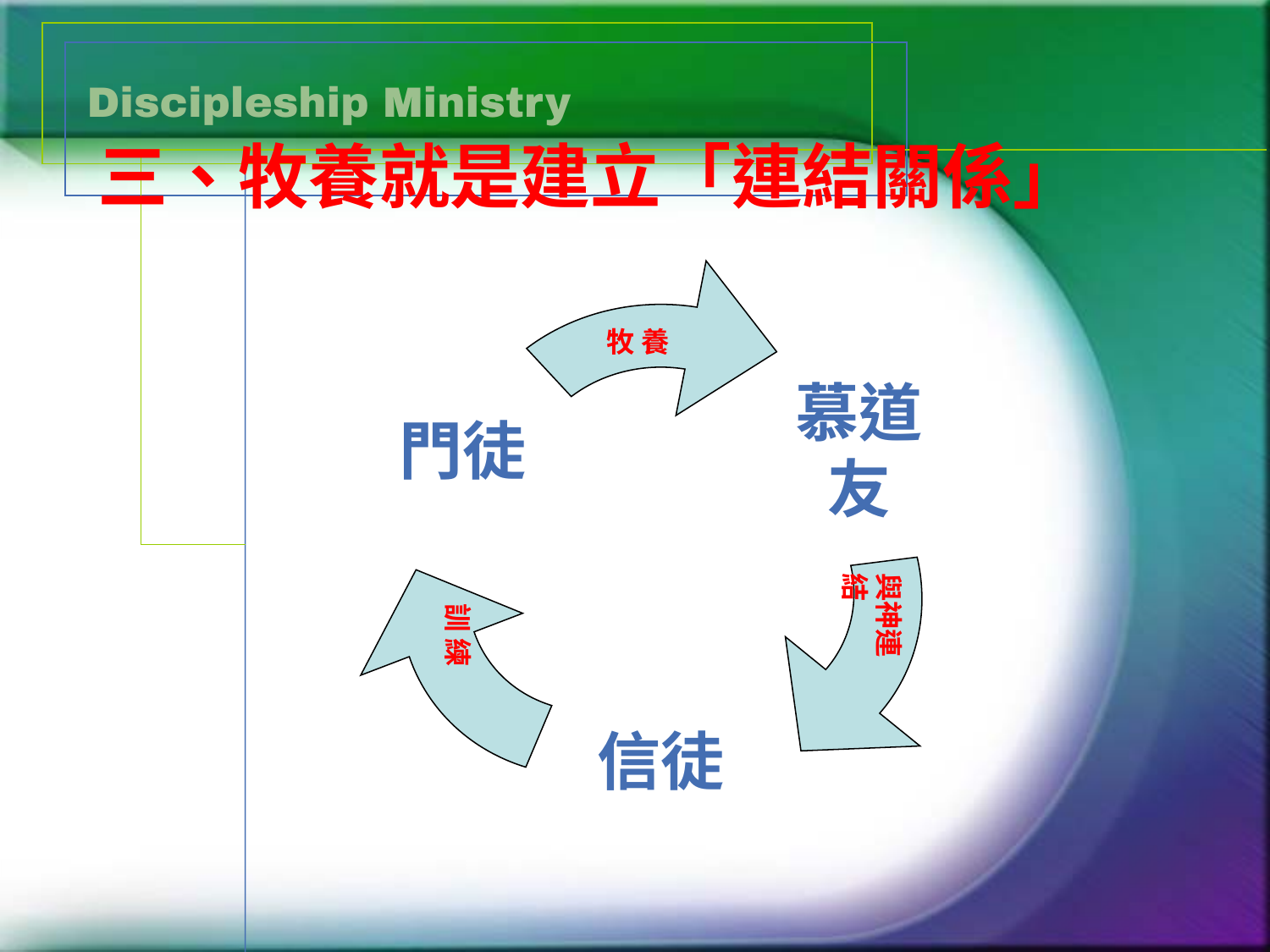

# Discipleship Ministry
三、牧養就是建立「連結關係」

  牧 養
門徒
慕道友

與神連結
訓 練
信徒